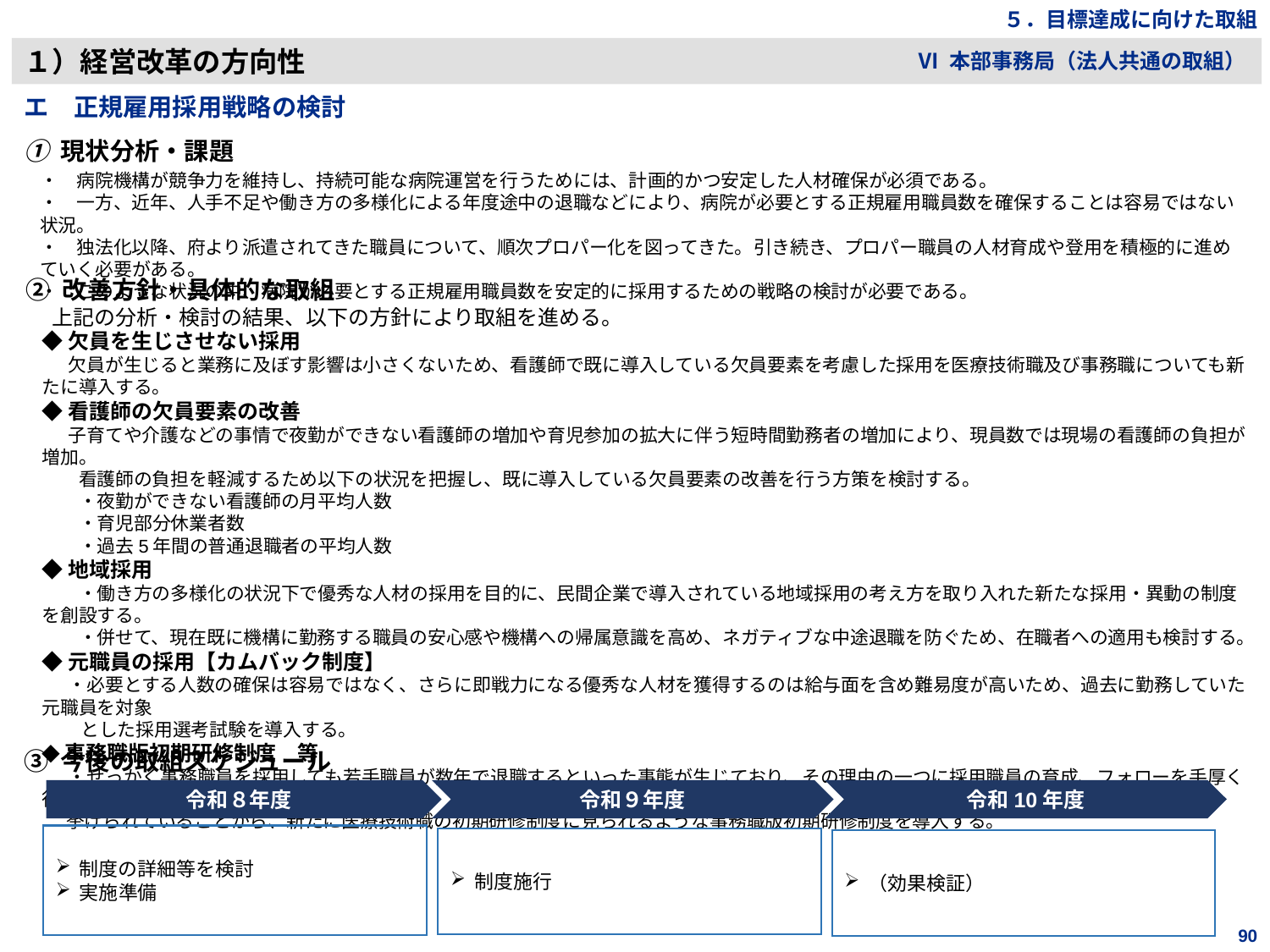

５．目標達成に向けた取組
１）経営改革の方向性
Ⅵ 本部事務局（法人共通の取組）
エ　正規雇用採用戦略の検討
① 現状分析・課題
・　病院機構が競争力を維持し、持続可能な病院運営を行うためには、計画的かつ安定した人材確保が必須である。
・　一方、近年、人手不足や働き方の多様化による年度途中の退職などにより、病院が必要とする正規雇用職員数を確保することは容易ではない状況。
・　独法化以降、府より派遣されてきた職員について、順次プロパー化を図ってきた。引き続き、プロパー職員の人材育成や登用を積極的に進めていく必要がある。
・　このような状況の中、病院が必要とする正規雇用職員数を安定的に採用するための戦略の検討が必要である。
② 改善方針・具体的な取組
　 上記の分析・検討の結果、以下の方針により取組を進める。
◆欠員を生じさせない採用
　  欠員が生じると業務に及ぼす影響は小さくないため、看護師で既に導入している欠員要素を考慮した採用を医療技術職及び事務職についても新たに導入する。
◆看護師の欠員要素の改善
　  子育てや介護などの事情で夜勤ができない看護師の増加や育児参加の拡大に伴う短時間勤務者の増加により、現員数では現場の看護師の負担が増加。
　　看護師の負担を軽減するため以下の状況を把握し、既に導入している欠員要素の改善を行う方策を検討する。
　　・夜勤ができない看護師の月平均人数
　　・育児部分休業者数
　　・過去5年間の普通退職者の平均人数
◆地域採用
　　・働き方の多様化の状況下で優秀な人材の採用を目的に、民間企業で導入されている地域採用の考え方を取り入れた新たな採用・異動の制度を創設する。
　　・併せて、現在既に機構に勤務する職員の安心感や機構への帰属意識を高め、ネガティブな中途退職を防ぐため、在職者への適用も検討する。
◆元職員の採用【カムバック制度】
　  ・必要とする人数の確保は容易ではなく、さらに即戦力になる優秀な人材を獲得するのは給与面を含め難易度が高いため、過去に勤務していた元職員を対象
   　 とした採用選考試験を導入する。
◆事務職版初期研修制度　等
　  ・せっかく事務職員を採用しても若手職員が数年で退職するといった事態が生じており、その理由の一つに採用職員の育成、フォローを手厚く行えていないことが
     挙げられていることから、新たに医療技術職の初期研修制度に見られるような事務職版初期研修制度を導入する。

③ 今後の取組スケジュール
令和８年度
令和９年度
令和10年度
制度の詳細等を検討
実施準備
制度施行
（効果検証）
90